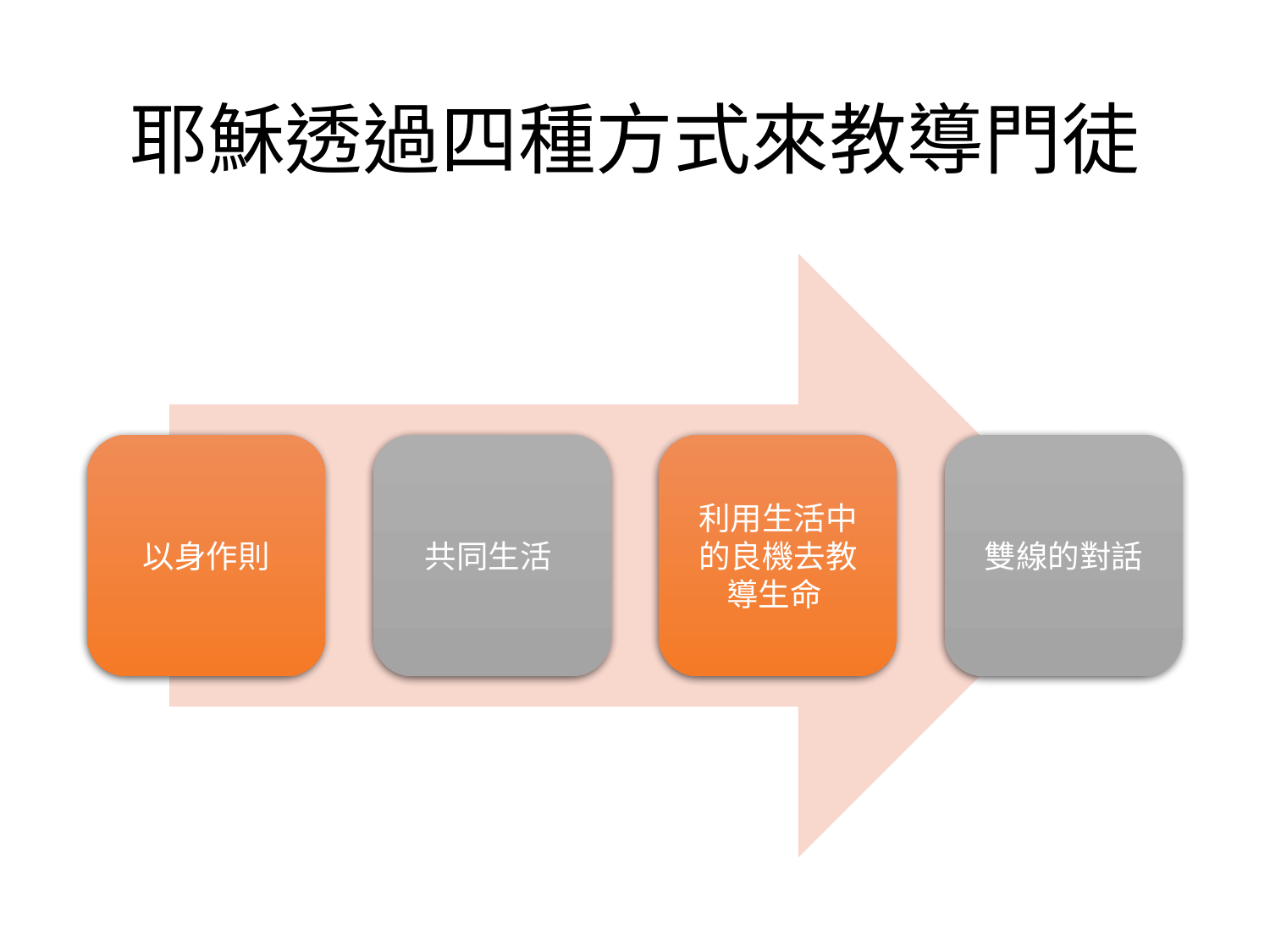

# 耶穌透過四種方式來教導門徒
以身作則
共同生活
利用生活中的良機去教導生命
雙線的對話